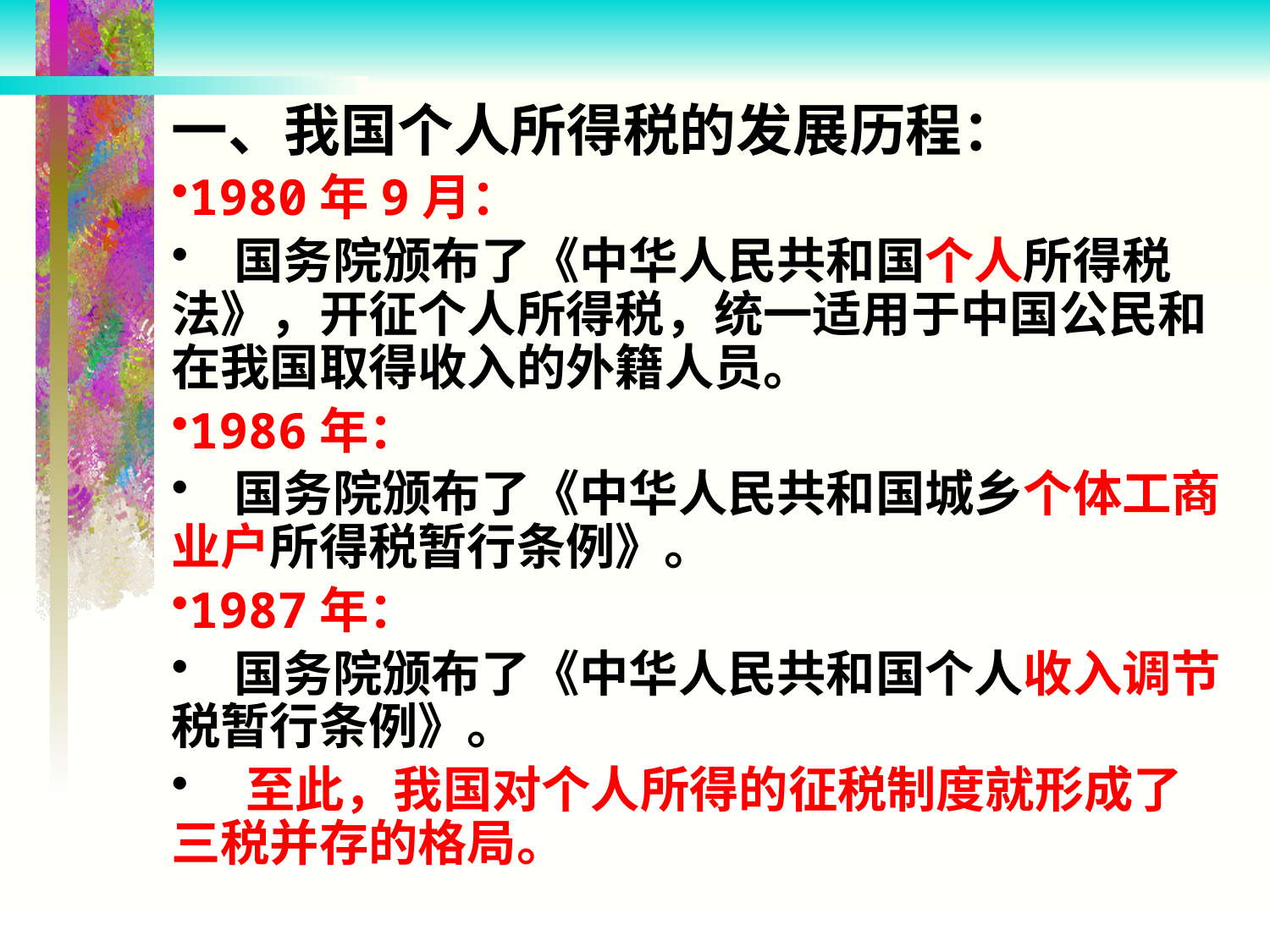

一、我国个人所得税的发展历程：
1980年9月：
   国务院颁布了《中华人民共和国个人所得税法》，开征个人所得税，统一适用于中国公民和在我国取得收入的外籍人员。
1986年：
   国务院颁布了《中华人民共和国城乡个体工商业户所得税暂行条例》。
1987年：
   国务院颁布了《中华人民共和国个人收入调节税暂行条例》。
    至此，我国对个人所得的征税制度就形成了三税并存的格局。